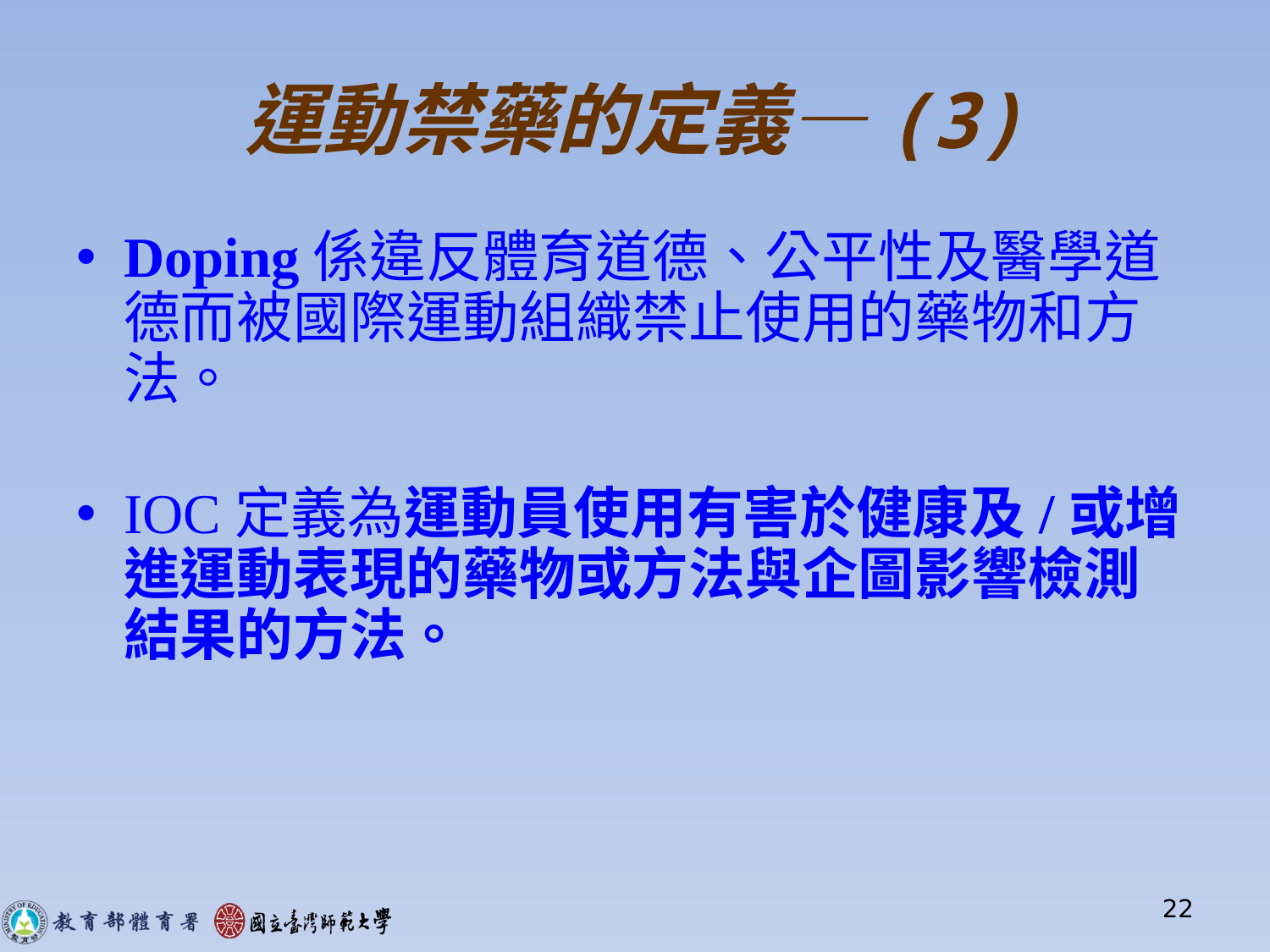

# 運動禁藥的定義—(3)
Doping係違反體育道德、公平性及醫學道德而被國際運動組織禁止使用的藥物和方法。

IOC定義為運動員使用有害於健康及/或增進運動表現的藥物或方法與企圖影響檢測結果的方法。

22